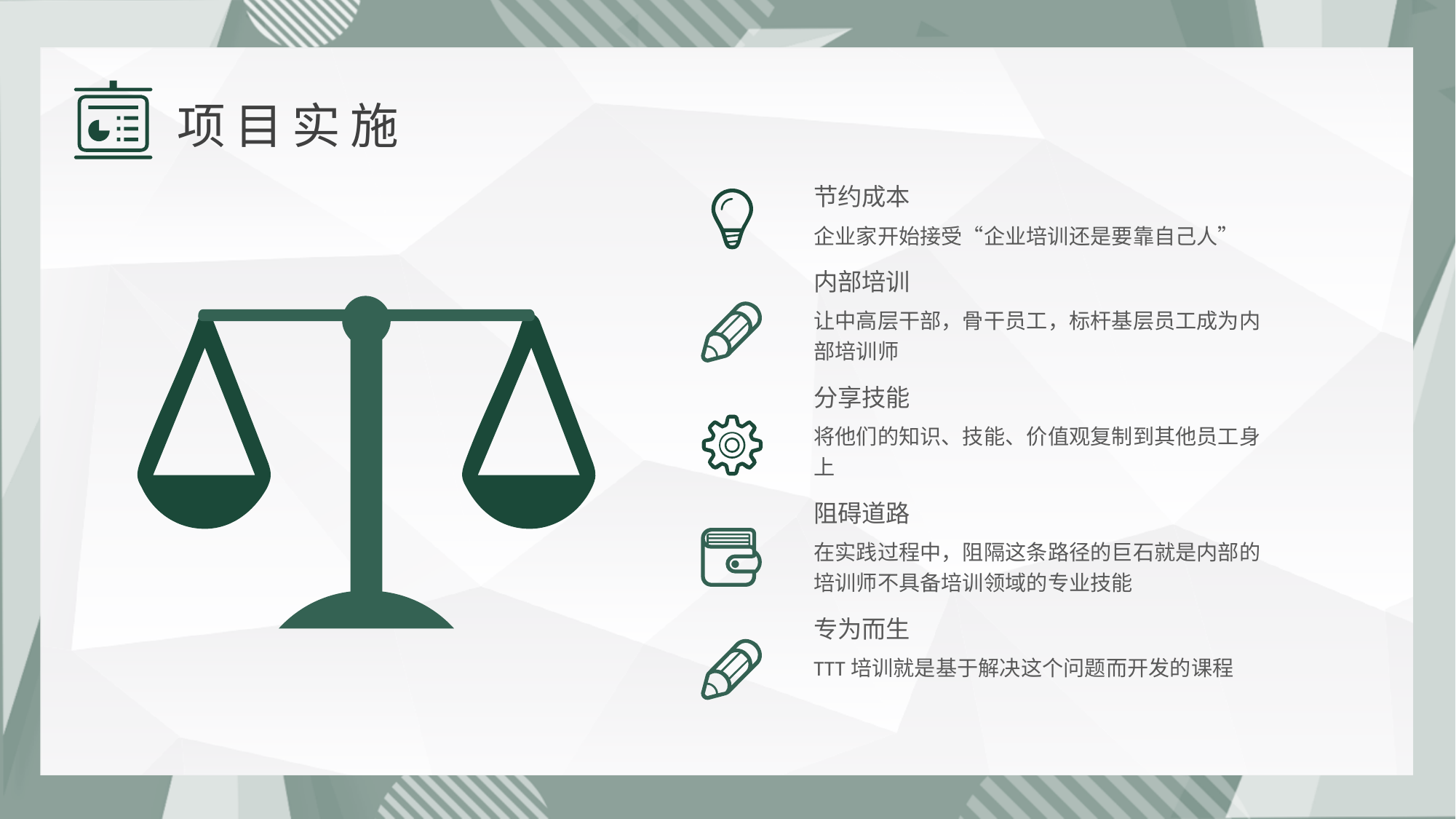

项目实施
节约成本
企业家开始接受“企业培训还是要靠自己人”

内部培训
让中高层干部，骨干员工，标杆基层员工成为内部培训师

分享技能
将他们的知识、技能、价值观复制到其他员工身上

阻碍道路
在实践过程中，阻隔这条路径的巨石就是内部的培训师不具备培训领域的专业技能

专为而生
TTT培训就是基于解决这个问题而开发的课程